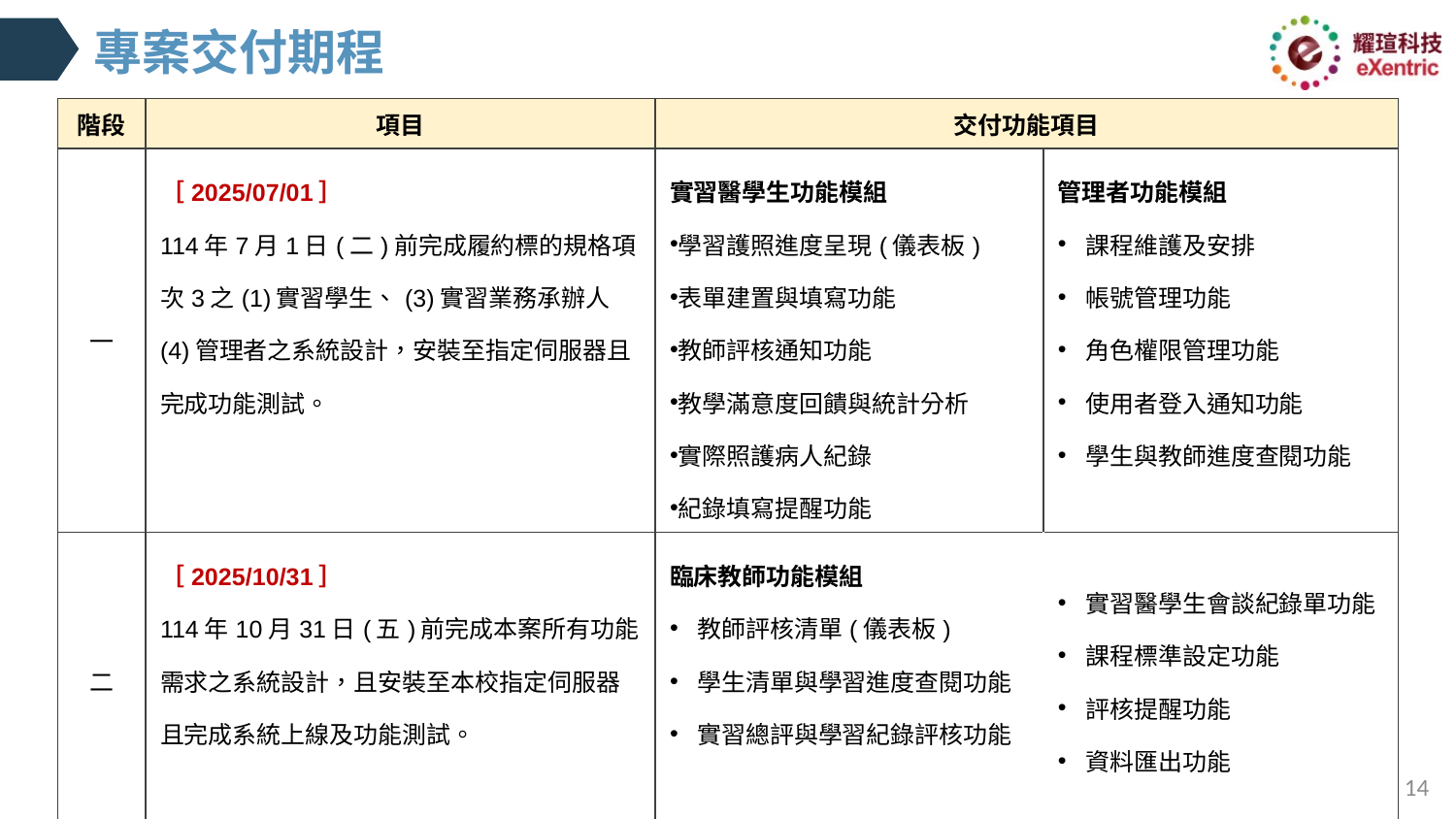

# 專案交付期程
| 階段 | 項目 | 交付功能項目 |  |
| --- | --- | --- | --- |
| 一 | ［2025/07/01］ 114年7月1日(二)前完成履約標的規格項次3之(1)實習學生、(3)實習業務承辦人(4)管理者之系統設計，安裝至指定伺服器且完成功能測試。 | 實習醫學生功能模組 學習護照進度呈現(儀表板) 表單建置與填寫功能 教師評核通知功能 教學滿意度回饋與統計分析 實際照護病人紀錄 紀錄填寫提醒功能 | 管理者功能模組 課程維護及安排 帳號管理功能 角色權限管理功能 使用者登入通知功能 學生與教師進度查閱功能 |
| 二 | ［2025/10/31］ 114年10月31日(五)前完成本案所有功能需求之系統設計，且安裝至本校指定伺服器且完成系統上線及功能測試。 | 臨床教師功能模組 教師評核清單(儀表板) 學生清單與學習進度查閱功能 實習總評與學習紀錄評核功能 | 實習醫學生會談紀錄單功能 課程標準設定功能 評核提醒功能 資料匯出功能 |
14